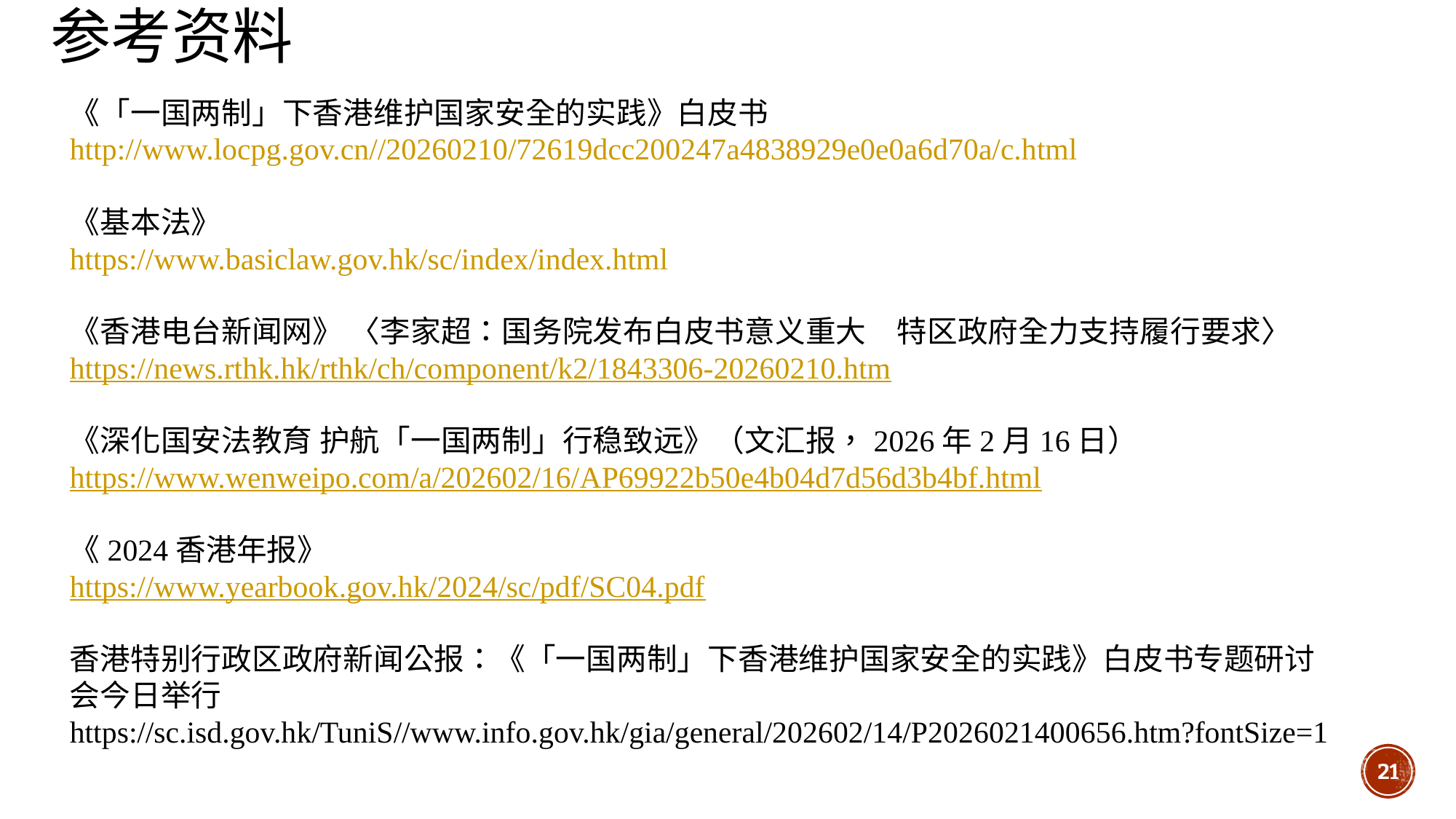

# 参考资料
《「一国两制」下香港维护国家安全的实践》白皮书http://www.locpg.gov.cn//20260210/72619dcc200247a4838929e0e0a6d70a/c.html

《基本法》
https://www.basiclaw.gov.hk/sc/index/index.html

《香港电台新闻网》 〈李家超：国务院发布白皮书意义重大　特区政府全力支持履行要求〉
https://news.rthk.hk/rthk/ch/component/k2/1843306-20260210.htm

《深化国安法教育 护航「一国两制」行稳致远》（文汇报，2026年2月16日）
https://www.wenweipo.com/a/202602/16/AP69922b50e4b04d7d56d3b4bf.html

《2024香港年报》
https://www.yearbook.gov.hk/2024/sc/pdf/SC04.pdf

香港特别行政区政府新闻公报：《「一国两制」下香港维护国家安全的实践》白皮书专题研讨会今日举行
https://sc.isd.gov.hk/TuniS//www.info.gov.hk/gia/general/202602/14/P2026021400656.htm?fontSize=1
21